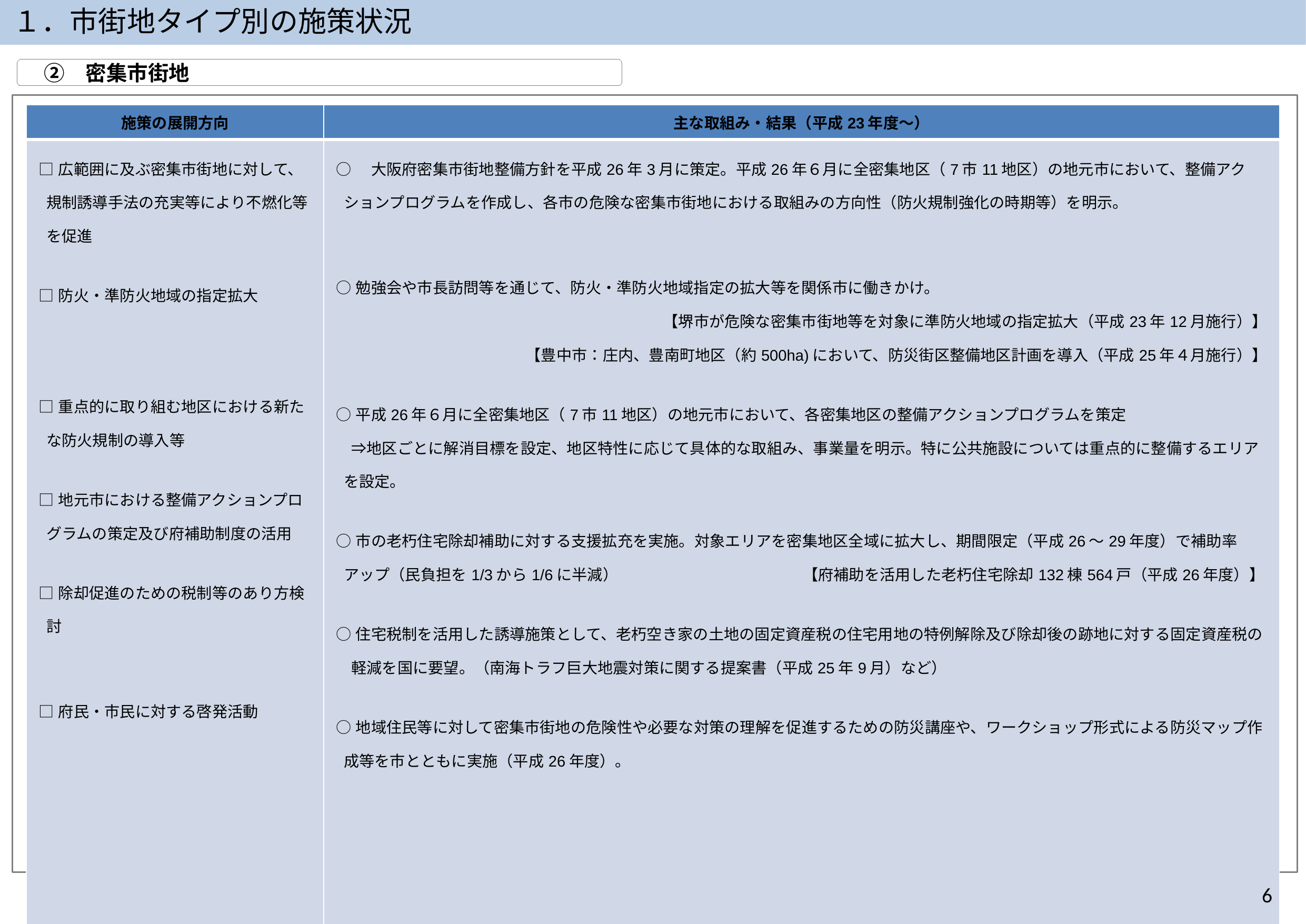

１．市街地タイプ別の施策状況
　②　密集市街地

| 施策の展開方向 | 主な取組み・結果（平成23年度～） |
| --- | --- |
| □広範囲に及ぶ密集市街地に対して、規制誘導手法の充実等により不燃化等を促進 □防火・準防火地域の指定拡大 □重点的に取り組む地区における新たな防火規制の導入等 □地元市における整備アクションプログラムの策定及び府補助制度の活用 □除却促進のための税制等のあり方検討 □府民・市民に対する啓発活動 | ○　大阪府密集市街地整備方針を平成26年3月に策定。平成26年６月に全密集地区（7市11地区）の地元市において、整備アクションプログラムを作成し、各市の危険な密集市街地における取組みの方向性（防火規制強化の時期等）を明示。 ○勉強会や市長訪問等を通じて、防火・準防火地域指定の拡大等を関係市に働きかけ。 【堺市が危険な密集市街地等を対象に準防火地域の指定拡大（平成23年12月施行）】 【豊中市：庄内、豊南町地区（約500ha)において、防災街区整備地区計画を導入（平成25年４月施行）】 ○平成26年６月に全密集地区（7市11地区）の地元市において、各密集地区の整備アクションプログラムを策定 　⇒地区ごとに解消目標を設定、地区特性に応じて具体的な取組み、事業量を明示。特に公共施設については重点的に整備するエリアを設定。 ○市の老朽住宅除却補助に対する支援拡充を実施。対象エリアを密集地区全域に拡大し、期間限定（平成26～29年度）で補助率アップ（民負担を1/3から1/6に半減）　　　　　　　　　　　　【府補助を活用した老朽住宅除却132棟564戸（平成26年度）】 ○住宅税制を活用した誘導施策として、老朽空き家の土地の固定資産税の住宅用地の特例解除及び除却後の跡地に対する固定資産税の軽減を国に要望。（南海トラフ巨大地震対策に関する提案書（平成25年9月）など） ○地域住民等に対して密集市街地の危険性や必要な対策の理解を促進するための防災講座や、ワークショップ形式による防災マップ作成等を市とともに実施（平成26年度）。 |
6